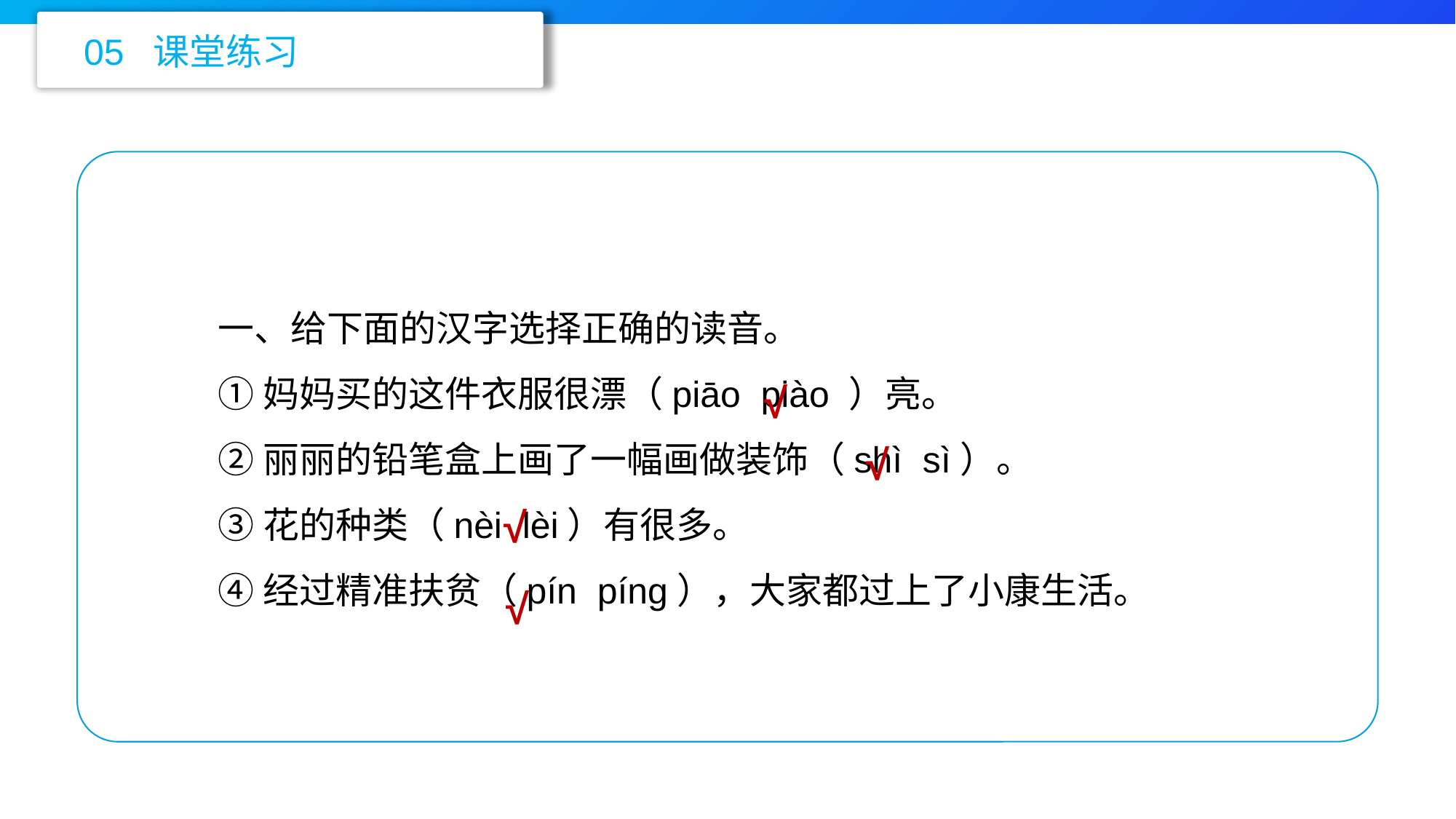

05  课堂练习
一、给下面的汉字选择正确的读音。
①妈妈买的这件衣服很漂（piāo  piào ）亮。
②丽丽的铅笔盒上画了一幅画做装饰（shì  sì）。
③花的种类（nèi  lèi）有很多。
④经过精准扶贫（pín  píng），大家都过上了小康生活。
√
√
√
√